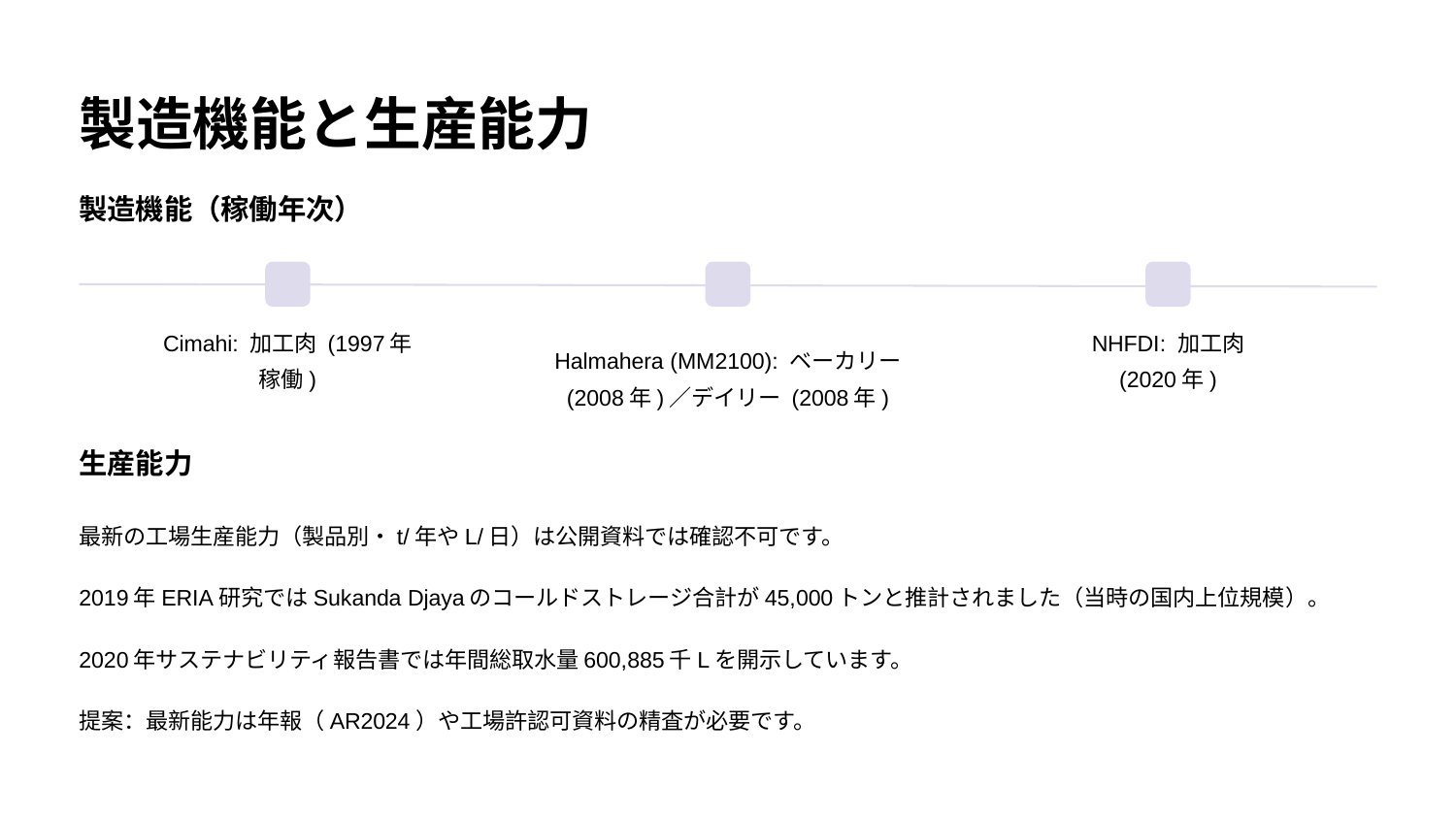

製造機能と生産能力
製造機能（稼働年次）

Cimahi: 加工肉 (1997年稼働)
Halmahera (MM2100): ベーカリー (2008年)／デイリー (2008年)
NHFDI: 加工肉 (2020年)
生産能力
最新の工場生産能力（製品別・t/年やL/日）は公開資料では確認不可です。
2019年ERIA研究ではSukanda Djayaのコールドストレージ合計が45,000トンと推計されました（当時の国内上位規模）。
2020年サステナビリティ報告書では年間総取水量600,885千Lを開示しています。
提案：最新能力は年報（AR2024）や工場許認可資料の精査が必要です。